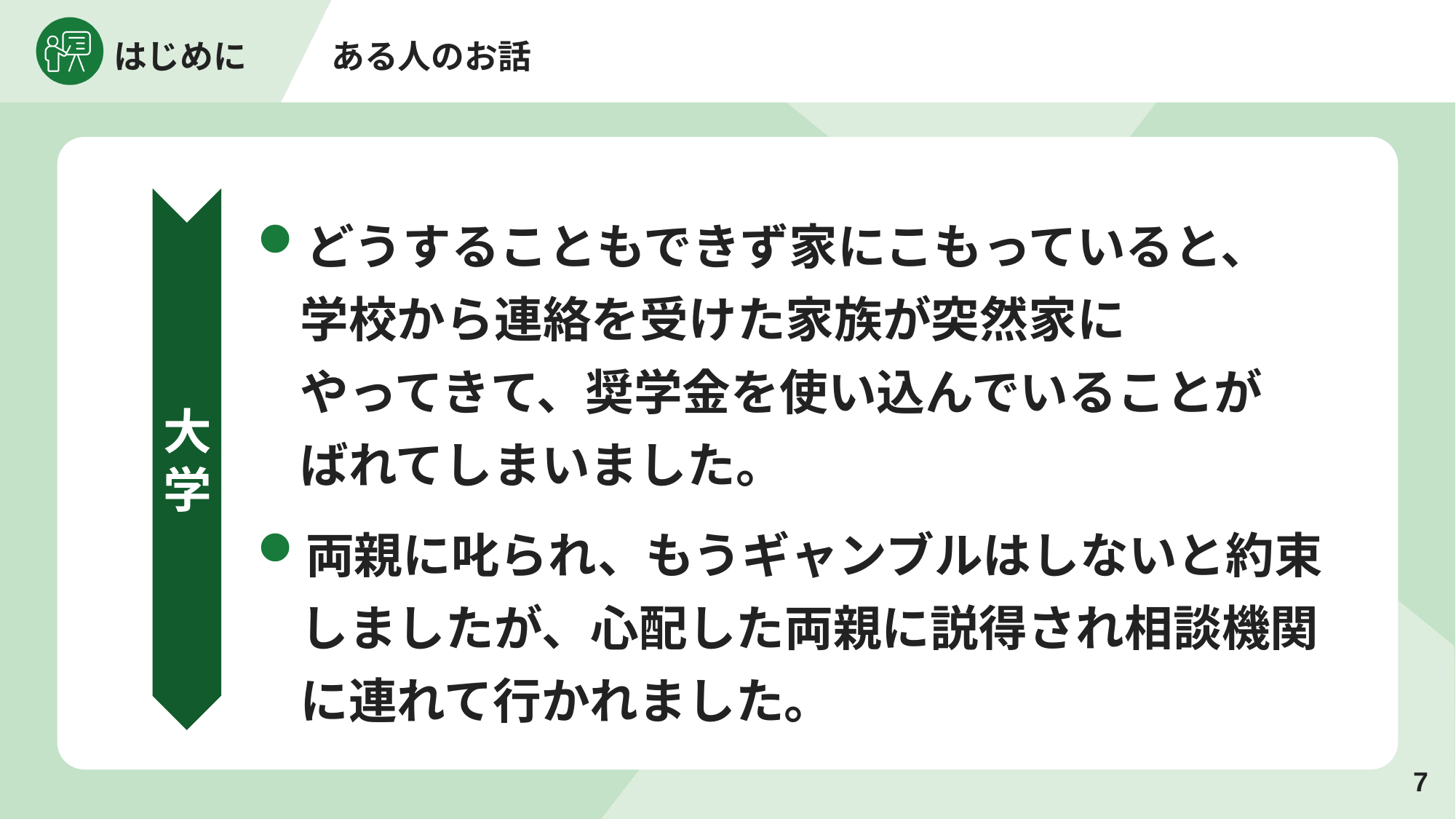

どうすることもできず家にこもっていると、
学校から連絡を受けた家族が突然家に
やってきて、奨学金を使い込んでいることが
ばれてしまいました。
大学
両親に叱られ、もうギャンブルはしないと約束しましたが、心配した両親に説得され相談機関に連れて行かれました。
7